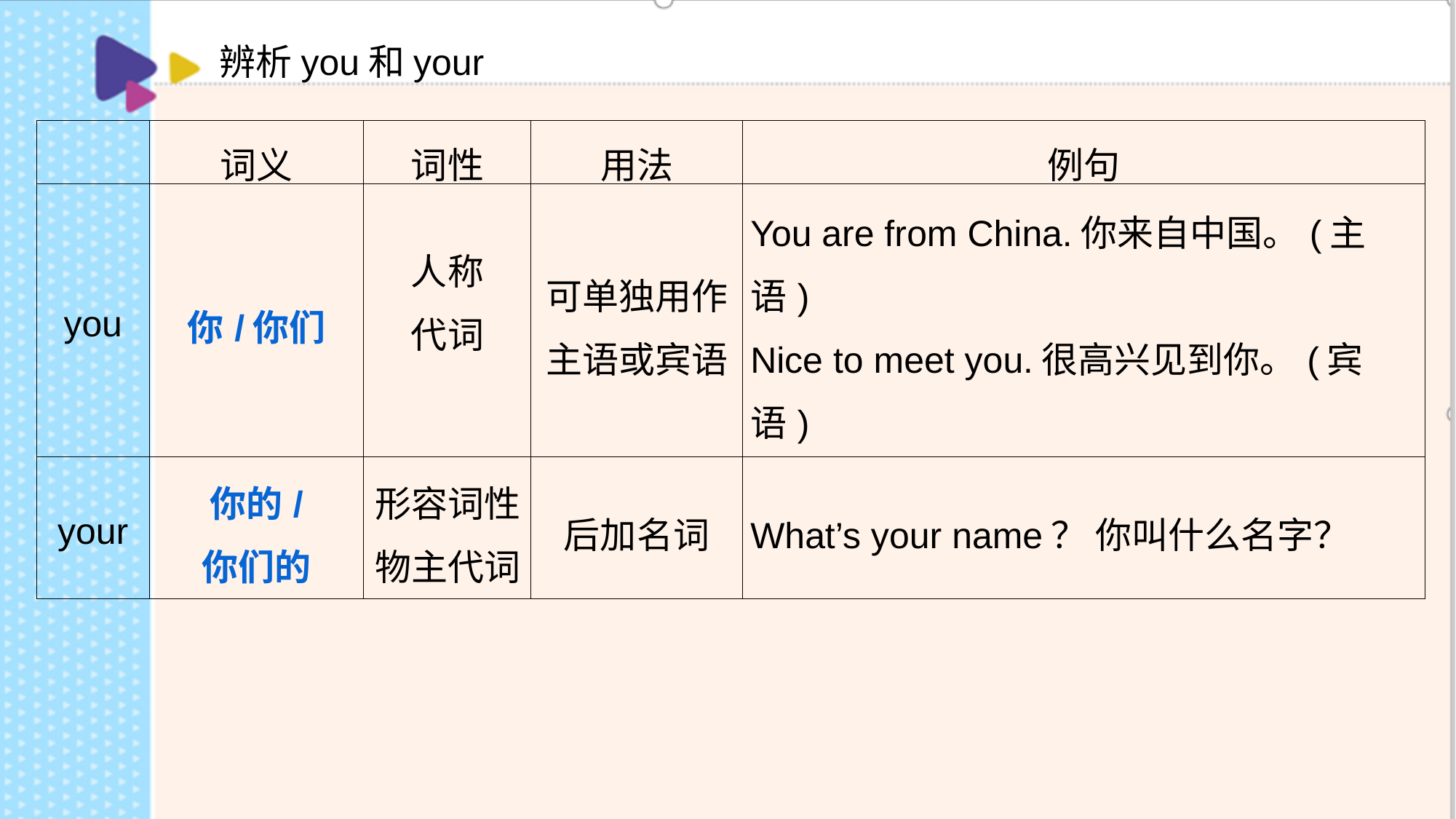

辨析you和your
|  | 词义 | 词性 | 用法 | 例句 |
| --- | --- | --- | --- | --- |
| you | 你/你们 | 人称 代词 | 可单独用作主语或宾语 | You are from China.你来自中国。(主语) Nice to meet you.很高兴见到你。(宾语) |
| your | 你的/ 你们的 | 形容词性物主代词 | 后加名词 | What’s your name？ 你叫什么名字？ |